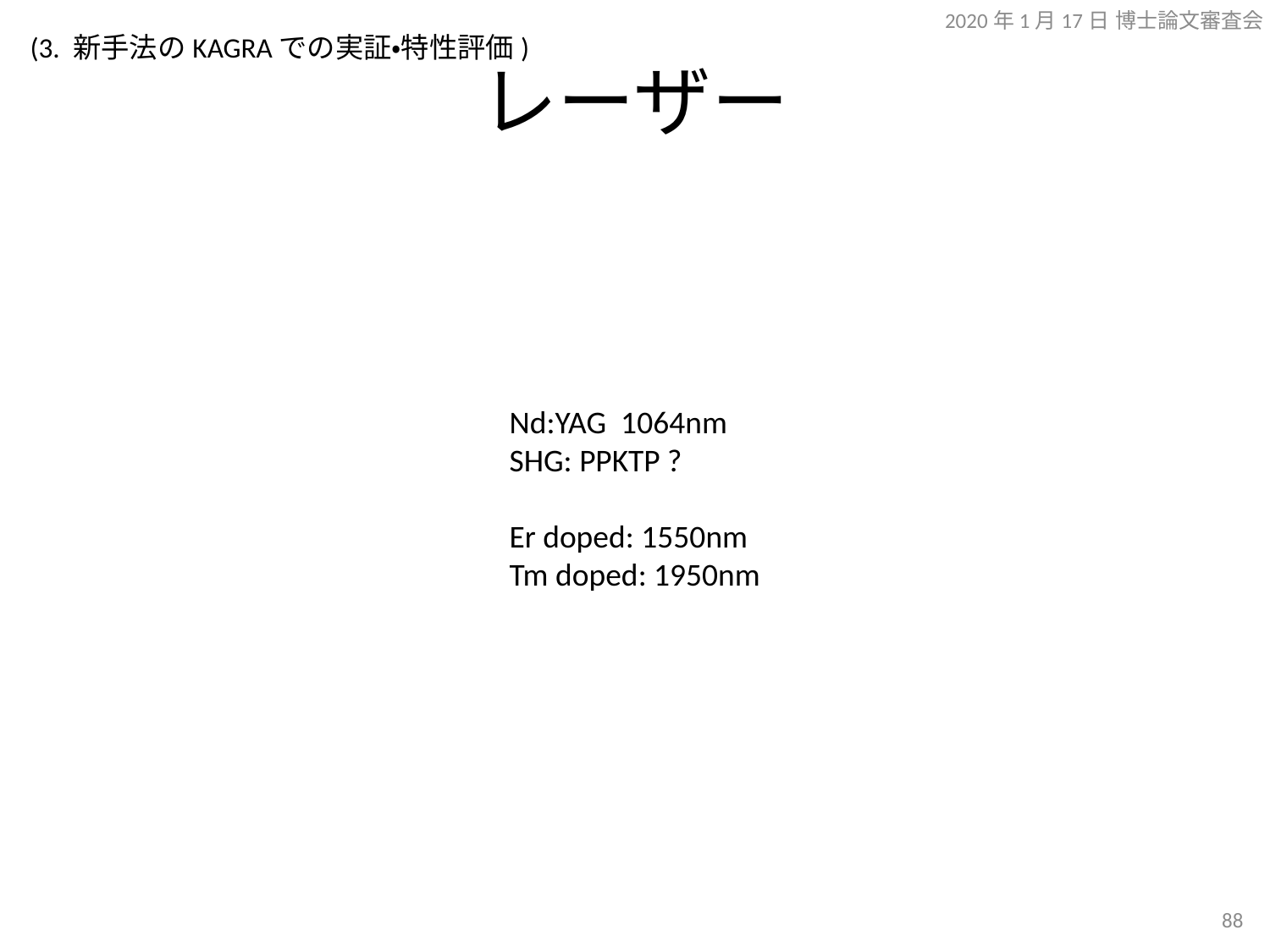

2020年1月17日 博士論文審査会
(3. 新手法のKAGRAでの実証・特性評価)
# レーザー
Nd:YAG  1064nm
SHG: PPKTP ?
Er doped: 1550nm
Tm doped: 1950nm
88